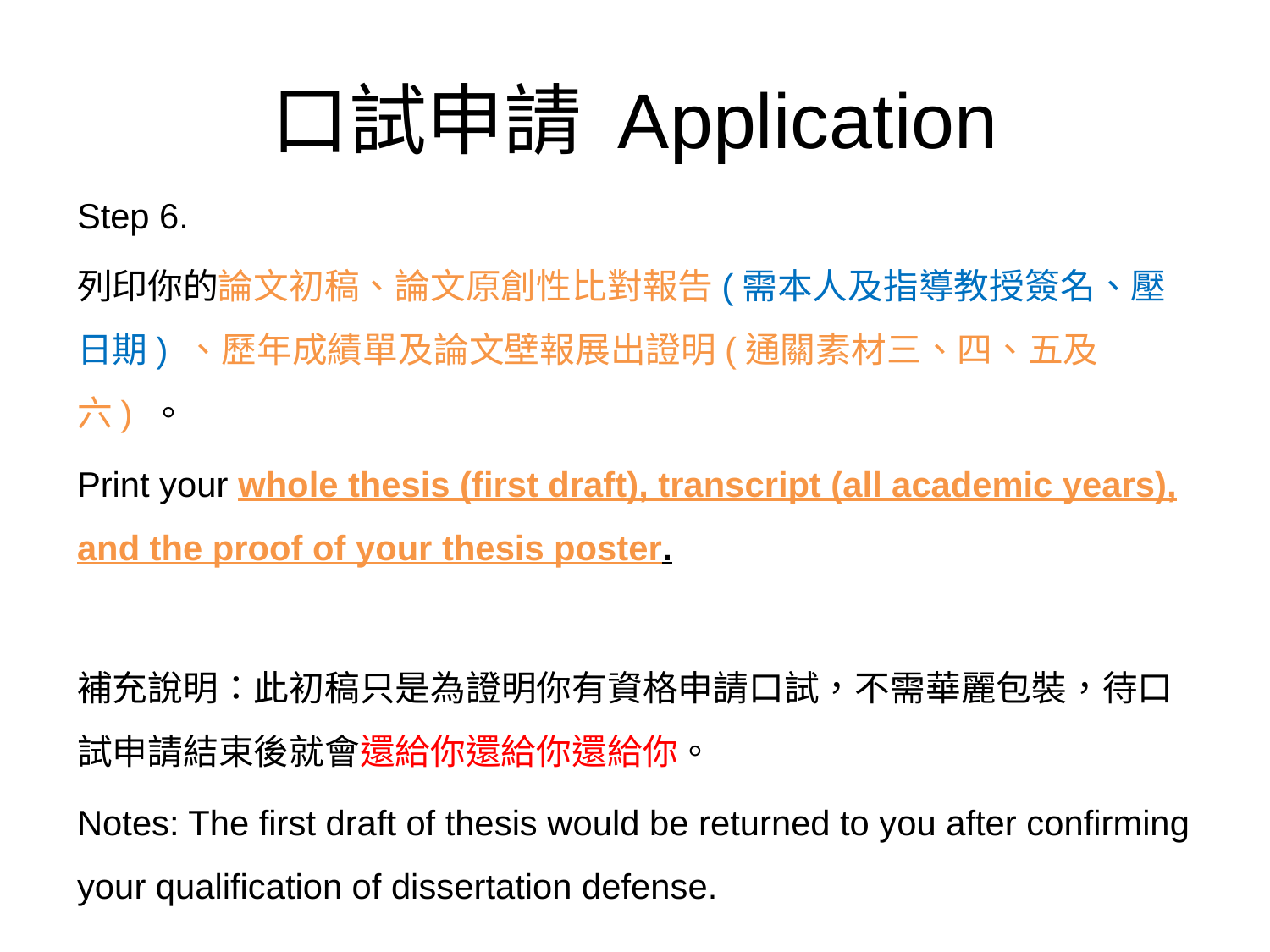

# 口試申請 Application
Step 6.
列印你的論文初稿、論文原創性比對報告(需本人及指導教授簽名、壓日期) 、歷年成績單及論文壁報展出證明(通關素材三、四、五及六) 。
Print your whole thesis (first draft), transcript (all academic years), and the proof of your thesis poster.

補充說明：此初稿只是為證明你有資格申請口試，不需華麗包裝，待口試申請結束後就會還給你還給你還給你。
Notes: The first draft of thesis would be returned to you after confirming your qualification of dissertation defense.